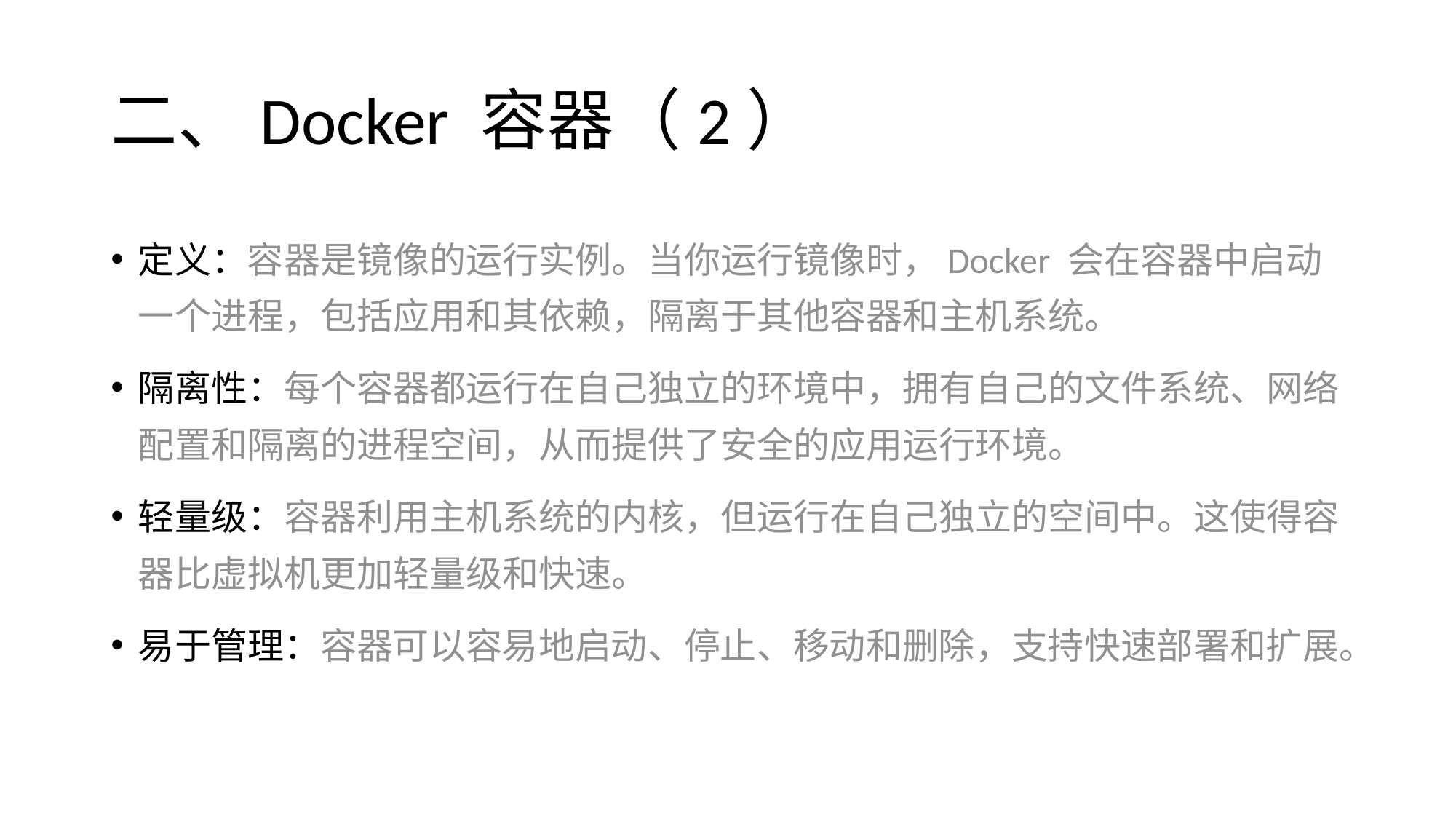

# 二、Docker 容器（2）
定义：容器是镜像的运行实例。当你运行镜像时，Docker 会在容器中启动一个进程，包括应用和其依赖，隔离于其他容器和主机系统。
隔离性：每个容器都运行在自己独立的环境中，拥有自己的文件系统、网络配置和隔离的进程空间，从而提供了安全的应用运行环境。
轻量级：容器利用主机系统的内核，但运行在自己独立的空间中。这使得容器比虚拟机更加轻量级和快速。
易于管理：容器可以容易地启动、停止、移动和删除，支持快速部署和扩展。